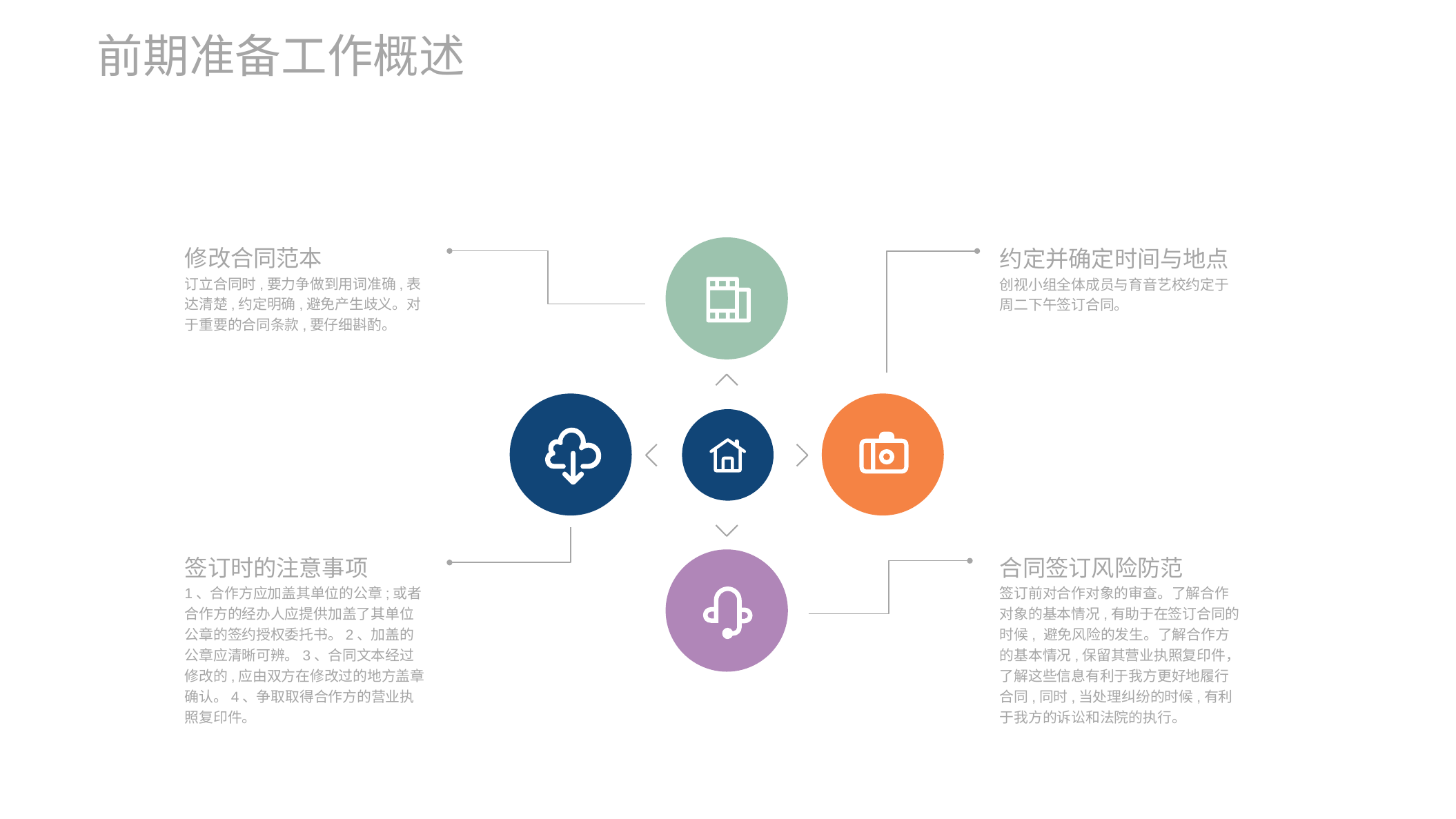

前期准备工作概述

修改合同范本
订立合同时,要力争做到用词准确,表达清楚,约定明确,避免产生歧义。对于重要的合同条款,要仔细斟酌。
约定并确定时间与地点
创视小组全体成员与育音艺校约定于周二下午签订合同。

签订时的注意事项
1、合作方应加盖其单位的公章;或者合作方的经办人应提供加盖了其单位公章的签约授权委托书。2、加盖的公章应清晰可辨。3、合同文本经过修改的,应由双方在修改过的地方盖章确认。4、争取取得合作方的营业执照复印件。
合同签订风险防范
签订前对合作对象的审查。了解合作对象的基本情况,有助于在签订合同的时候, 避免风险的发生。了解合作方的基本情况,保留其营业执照复印件，了解这些信息有利于我方更好地履行合同,同时,当处理纠纷的时候,有利于我方的诉讼和法院的执行。